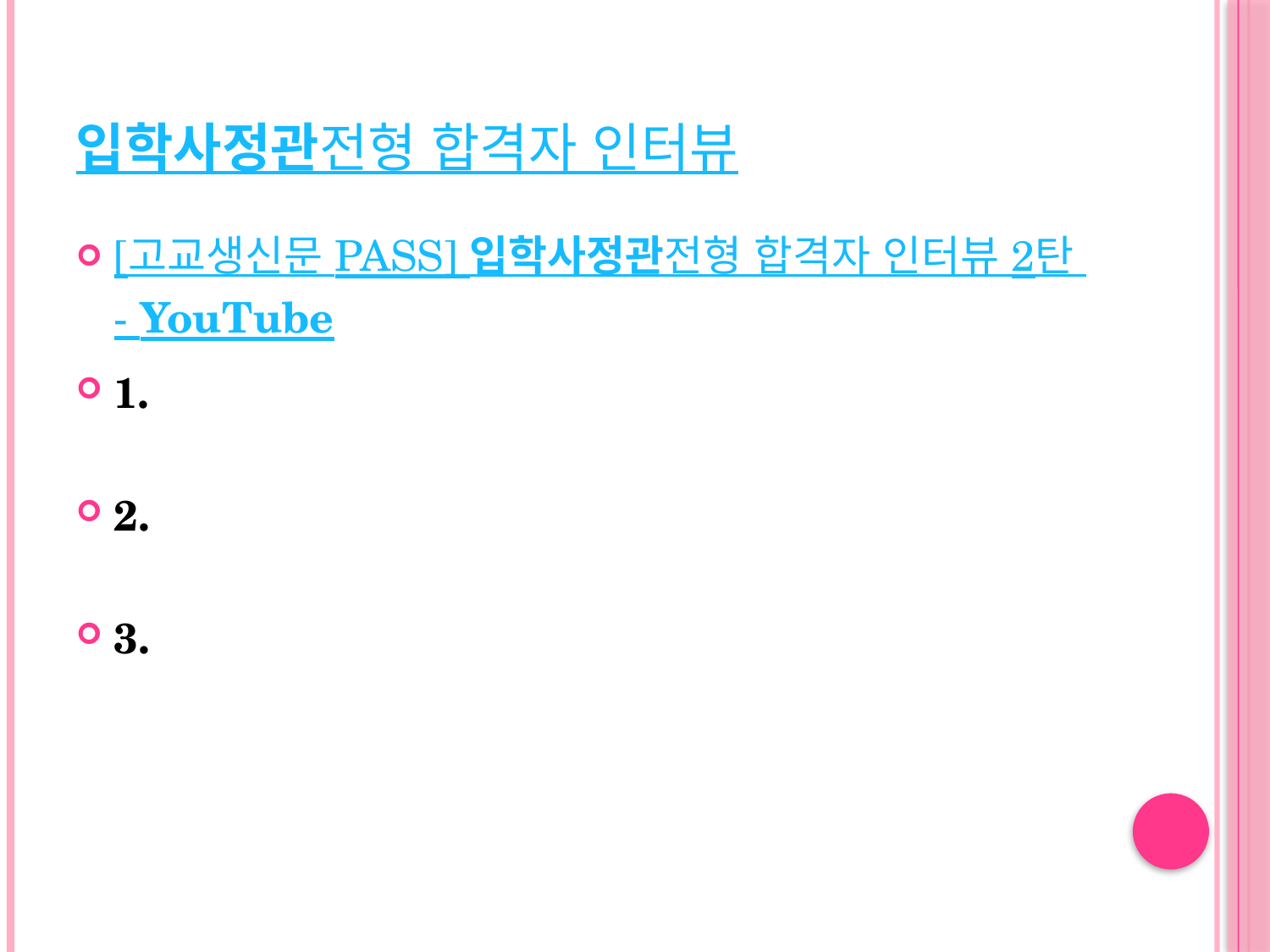

# 입학사정관전형 합격자 인터뷰
[고교생신문 PASS] 입학사정관전형 합격자 인터뷰 2탄 - YouTube
1.

2.

3.